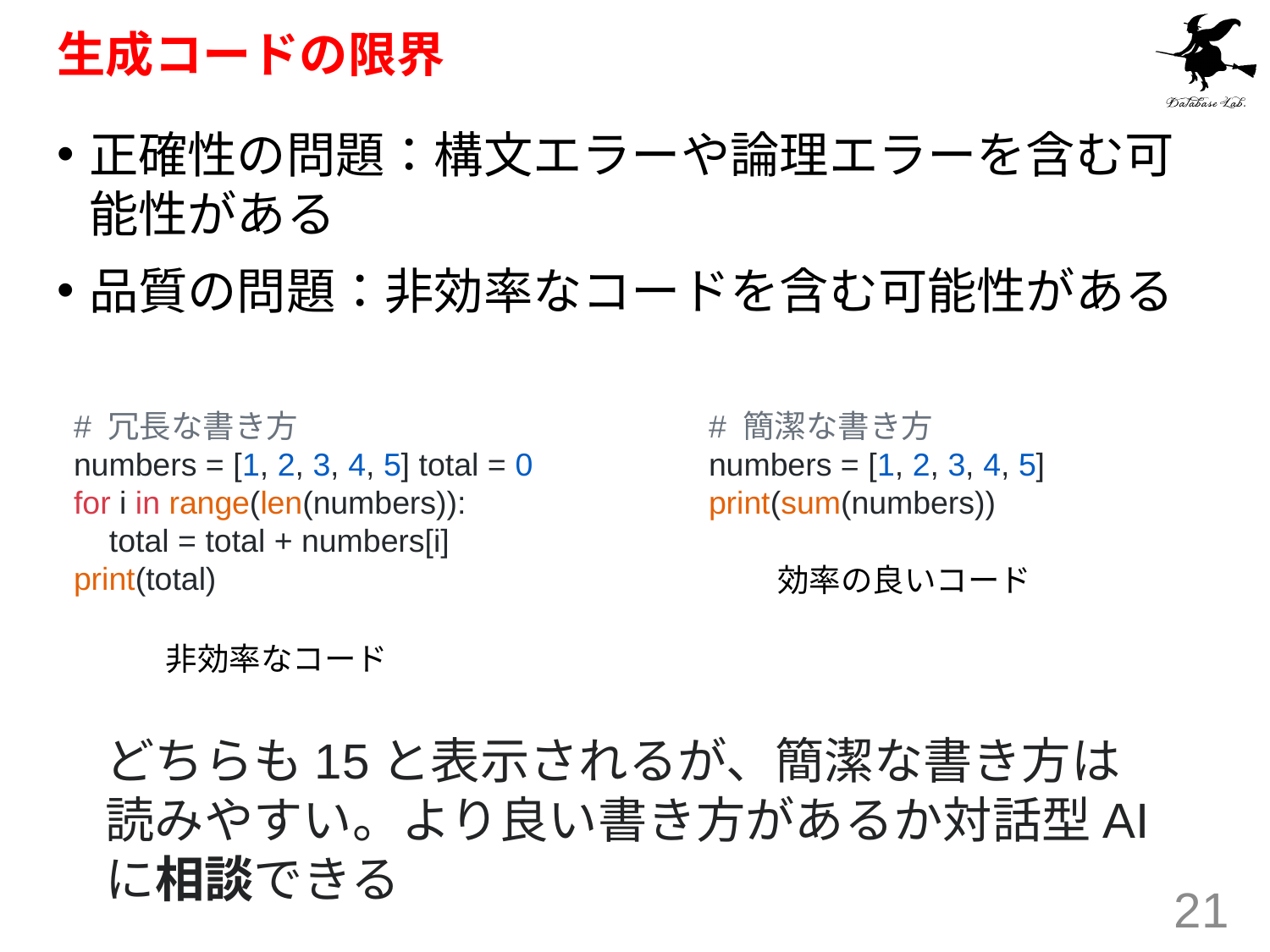

# 生成コードの限界
正確性の問題：構文エラーや論理エラーを含む可能性がある
品質の問題：非効率なコードを含む可能性がある

# 冗長な書き方
numbers = [1, 2, 3, 4, 5] total = 0
for i in range(len(numbers)):
    total = total + numbers[i]
print(total)
# 簡潔な書き方
numbers = [1, 2, 3, 4, 5] print(sum(numbers))
効率の良いコード
非効率なコード
どちらも15と表示されるが、簡潔な書き方は読みやすい。より良い書き方があるか対話型AIに相談できる
21